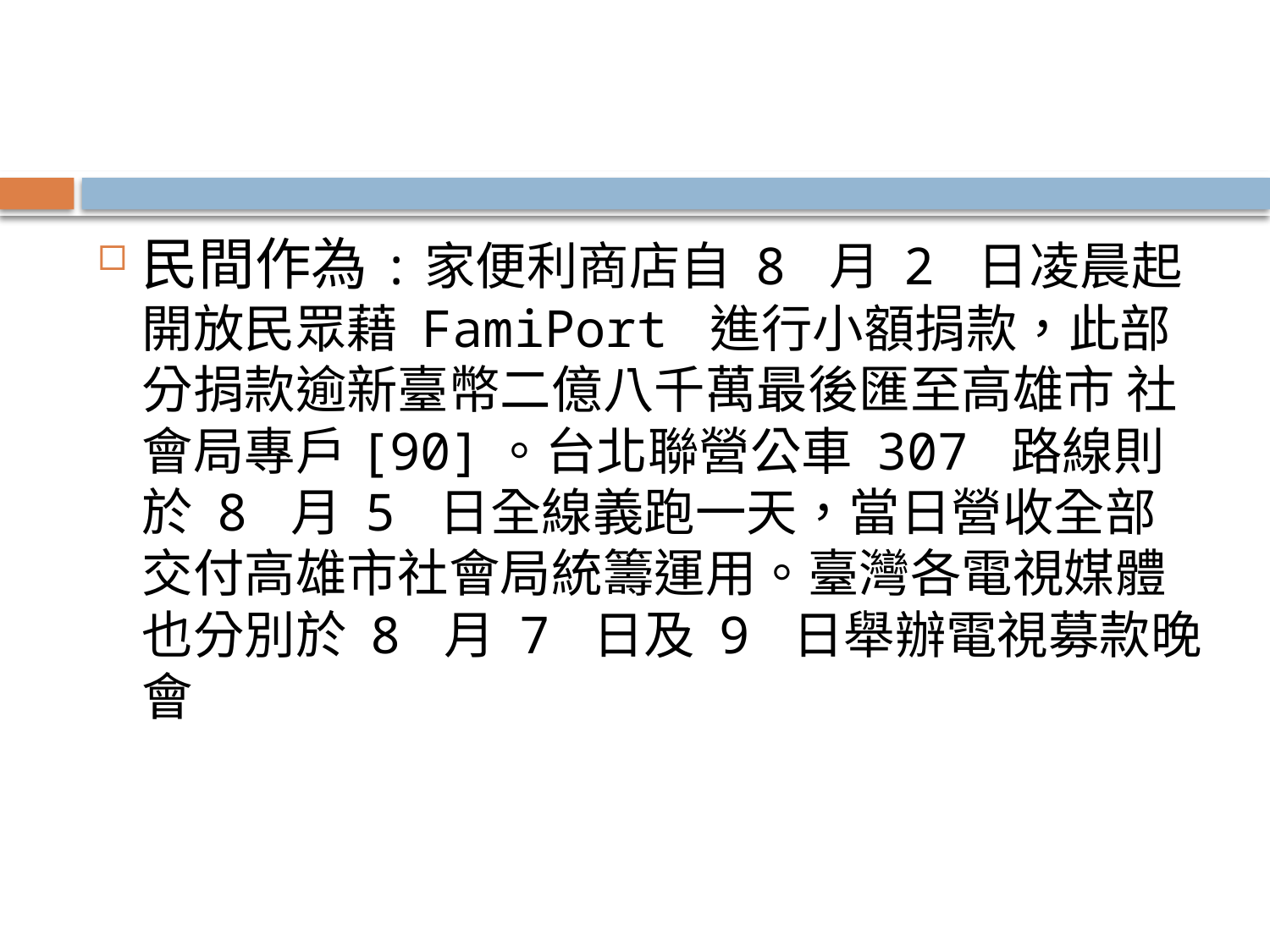

#
民間作為:家便利商店自 8 月 2 日凌晨起開放民眾藉 FamiPort 進行小額捐款，此部分捐款逾新臺幣二億八千萬最後匯至高雄市 社會局專戶[90]。台北聯營公車 307 路線則於 8 月 5 日全線義跑一天，當日營收全部交付高雄市社會局統籌運用。臺灣各電視媒體也分別於 8 月 7 日及 9 日舉辦電視募款晚會